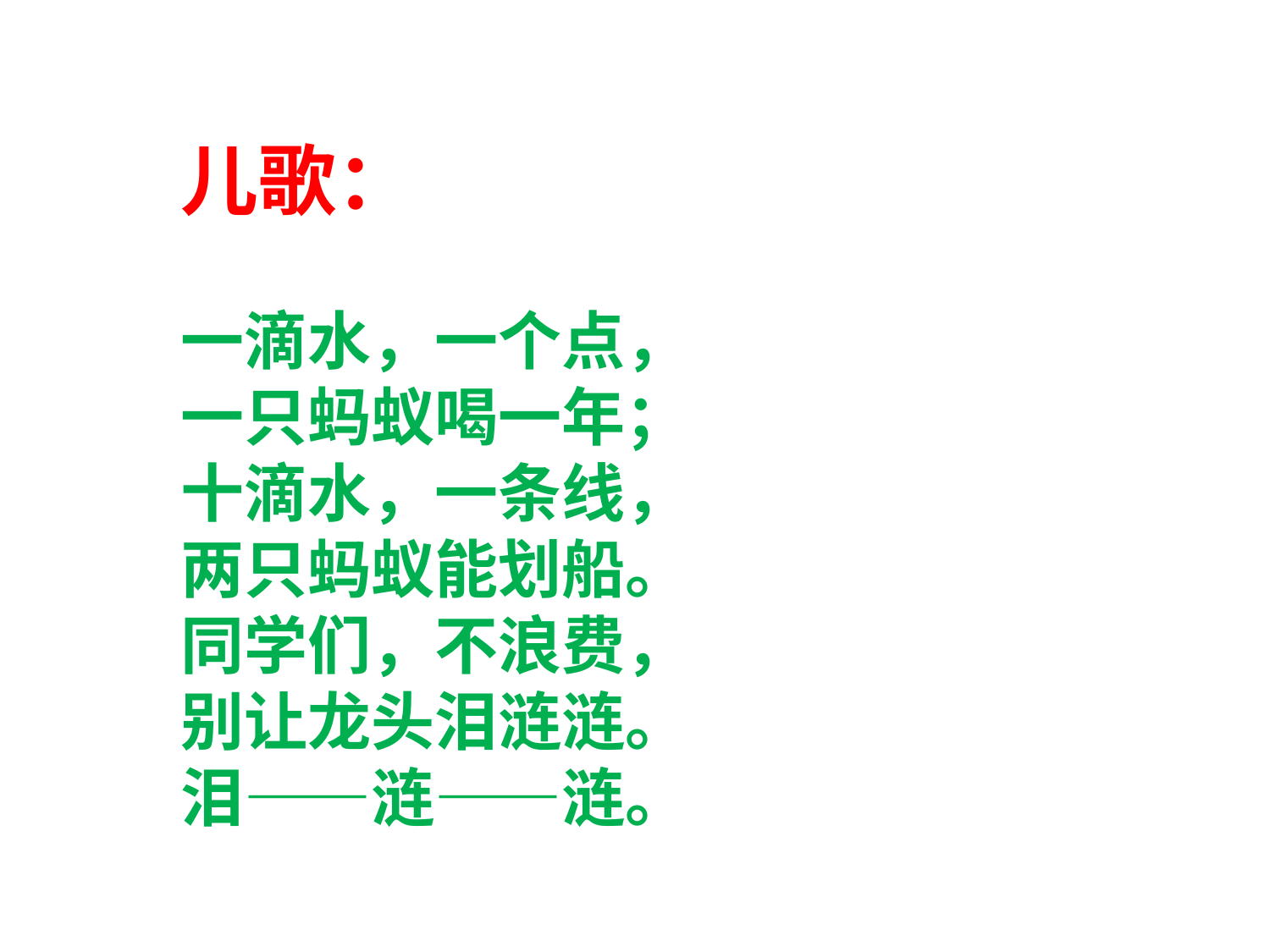

儿歌：

一滴水，一个点，
一只蚂蚁喝一年；
十滴水，一条线，
两只蚂蚁能划船。
同学们，不浪费，
别让龙头泪涟涟。
泪——涟——涟。